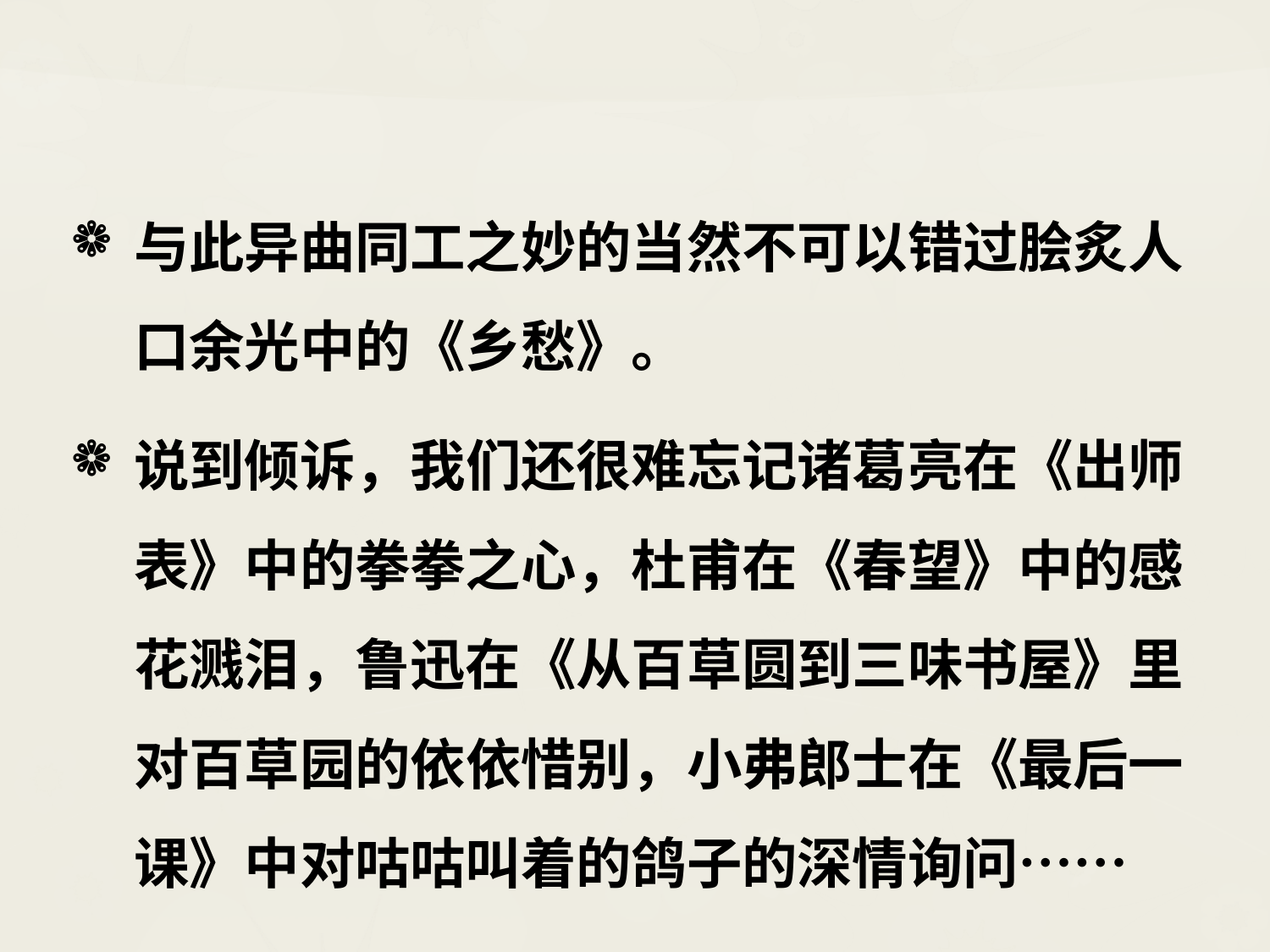

与此异曲同工之妙的当然不可以错过脍炙人口余光中的《乡愁》。
说到倾诉，我们还很难忘记诸葛亮在《出师表》中的拳拳之心，杜甫在《春望》中的感花溅泪，鲁迅在《从百草圆到三味书屋》里对百草园的依依惜别，小弗郎士在《最后一课》中对咕咕叫着的鸽子的深情询问……